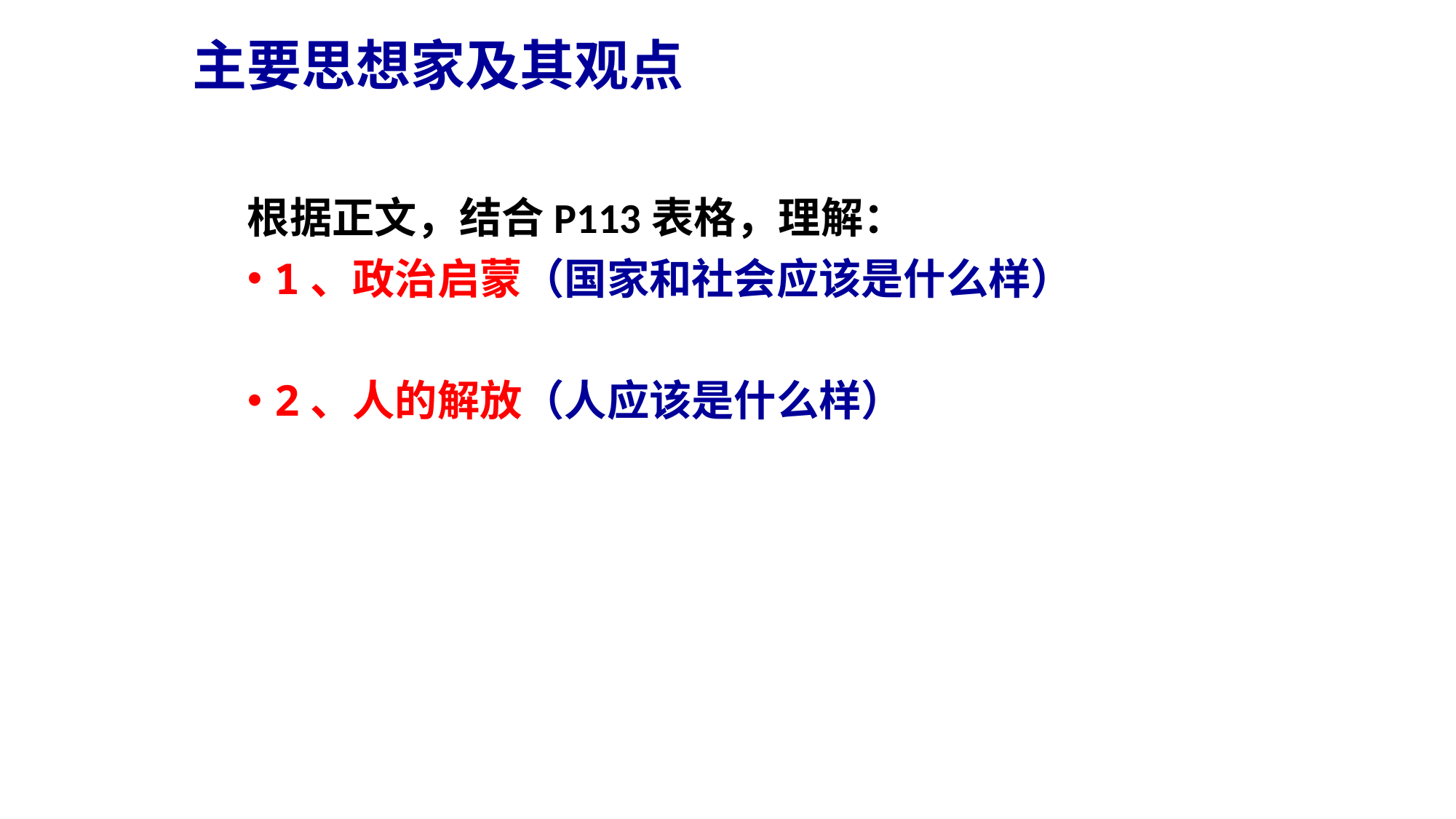

# 主要思想家及其观点
根据正文，结合P113表格，理解：
1、政治启蒙（国家和社会应该是什么样）

2、人的解放（人应该是什么样）